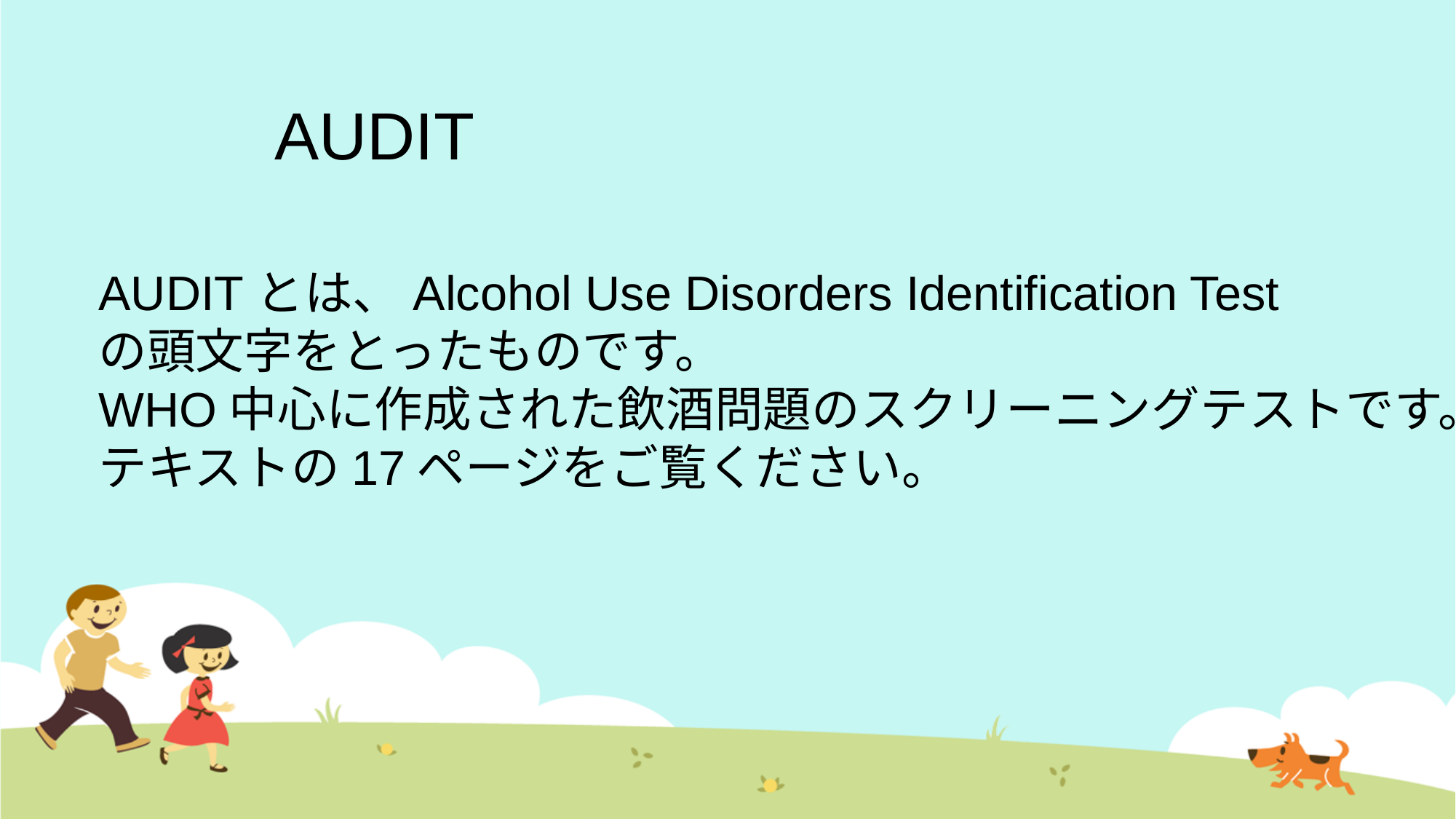

# AUDIT
AUDITとは、Alcohol Use Disorders Identification Test
の頭文字をとったものです。
WHO中心に作成された飲酒問題のスクリーニングテストです。
テキストの17ページをご覧ください。